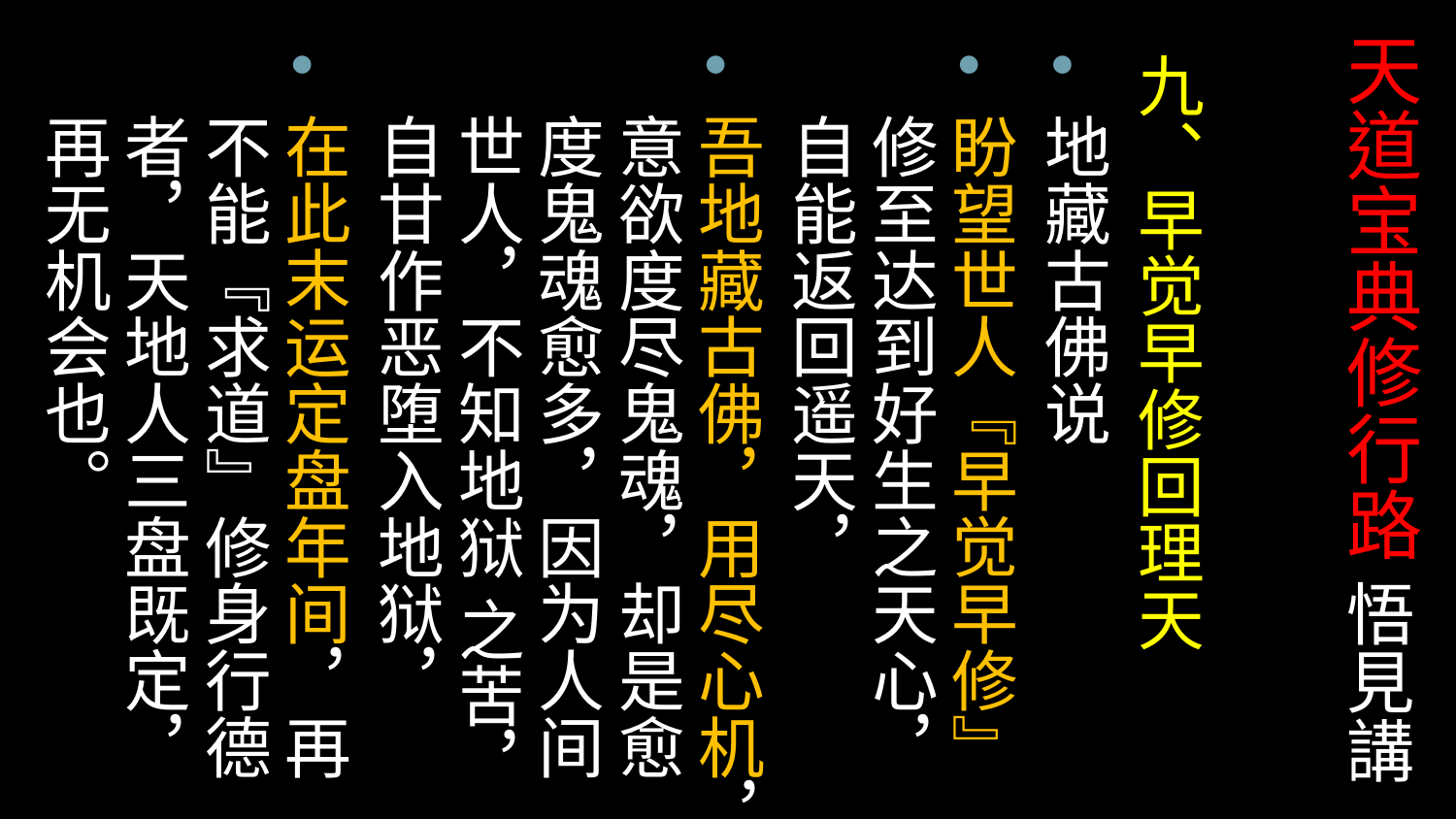

# 天道宝典修行路 悟見講
九、早觉早修回理天
地藏古佛说
盼望世人『早觉早修』修至达到好生之天心，自能返回遥天，
吾地藏古佛，用尽心机，意欲度尽鬼魂，却是愈度鬼魂愈多，因为人间世人，不知地狱 之苦，自甘作恶堕入地狱，
在此末运定盘年间，再不能『求道』修身行德者，天地人三盘既定，再无机会也。